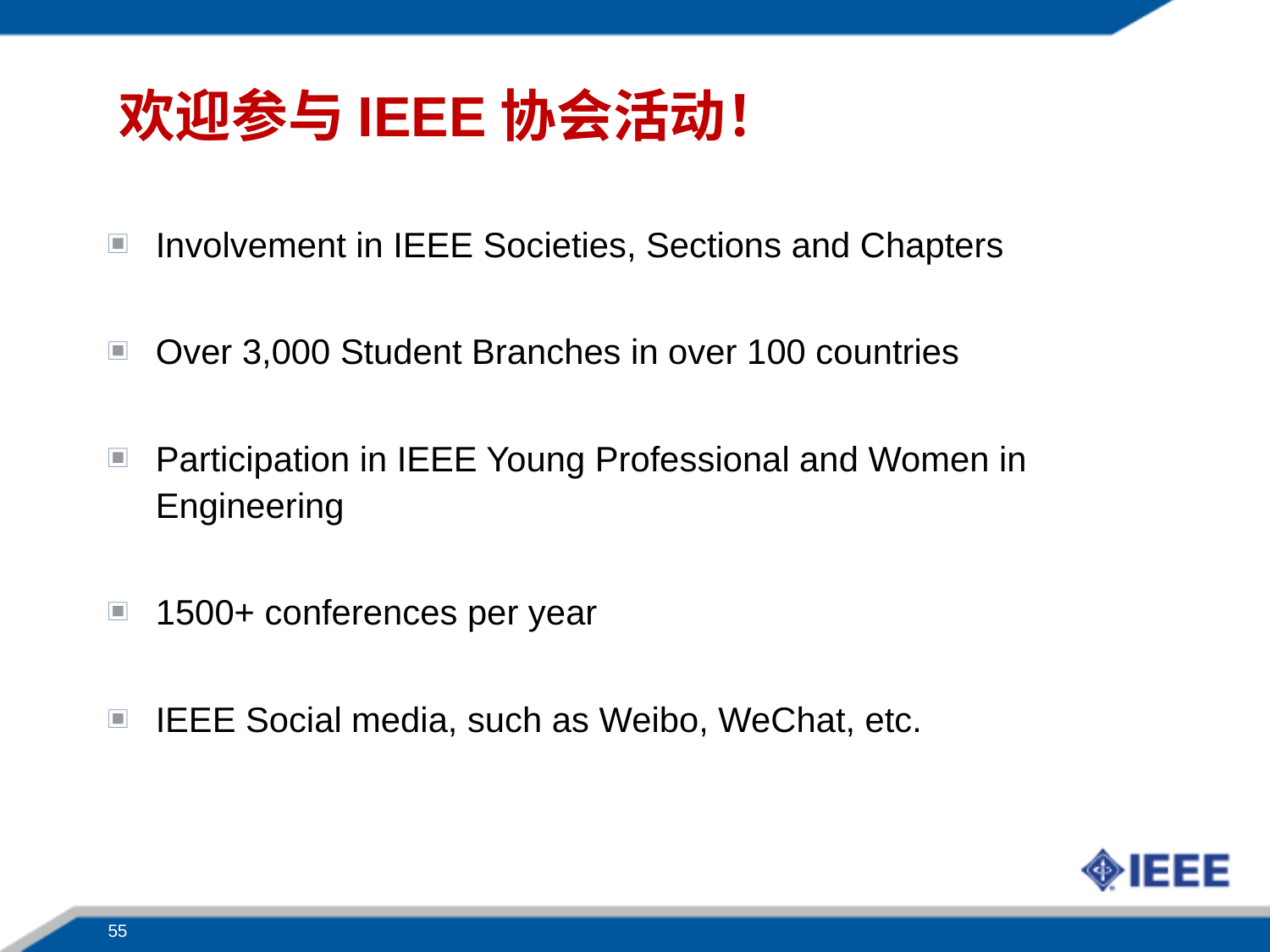

# 欢迎参与IEEE协会活动！
Involvement in IEEE Societies, Sections and Chapters

Over 3,000 Student Branches in over 100 countries

Participation in IEEE Young Professional and Women in Engineering

1500+ conferences per year

IEEE Social media, such as Weibo, WeChat, etc.

55